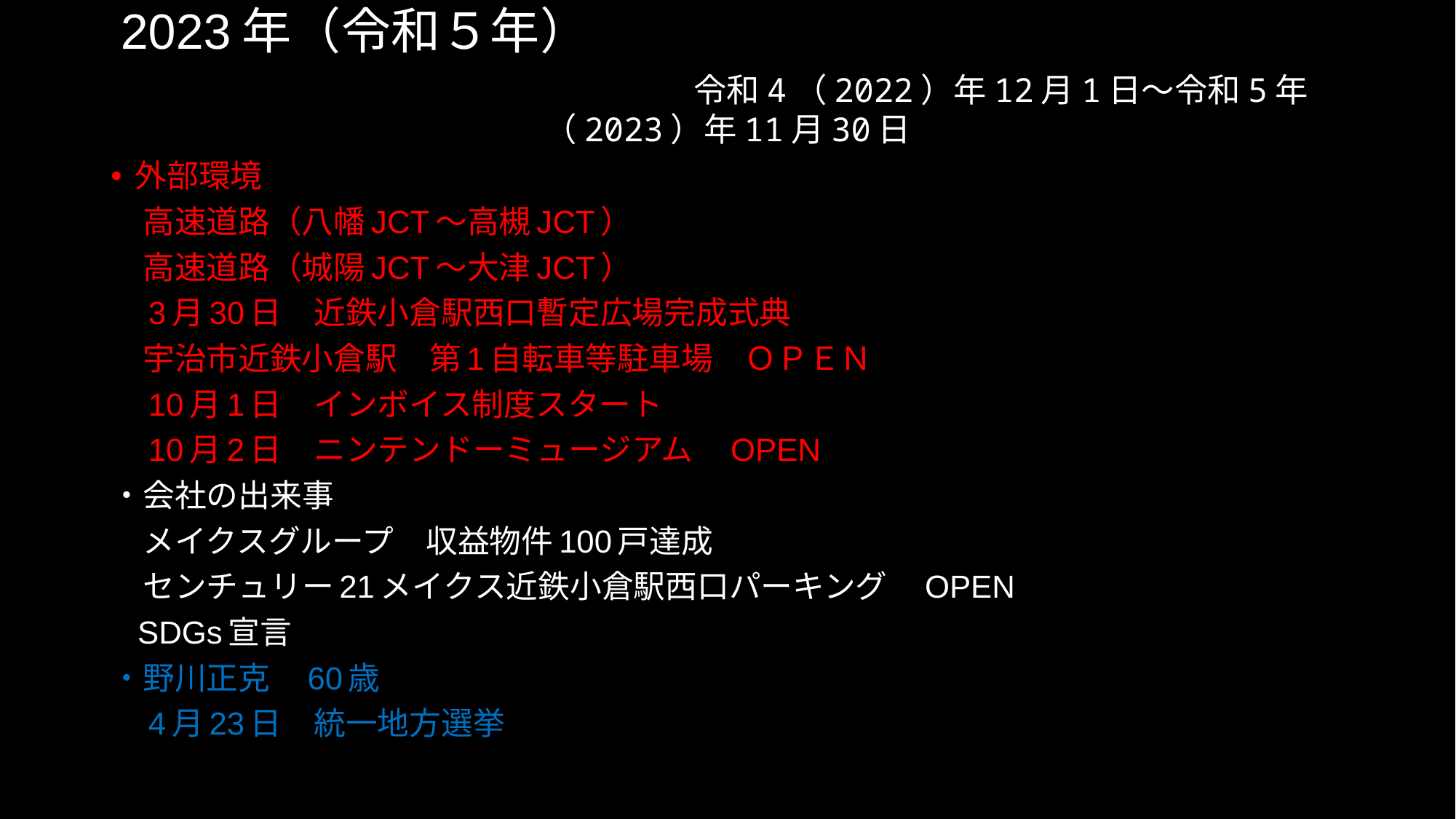

# 2023年（令和５年）　　　　　　　　　　　　　　　　　　　　　　　　　　令和4（2022）年12月1日～令和5年（2023）年11月30日
外部環境
　高速道路（八幡JCT～高槻JCT）
　高速道路（城陽JCT～大津JCT）
　3月30日　近鉄小倉駅西口暫定広場完成式典
　宇治市近鉄小倉駅　第1自転車等駐車場　ＯＰＥＮ
　10月1日　インボイス制度スタート
　10月2日　ニンテンドーミュージアム　OPEN
・会社の出来事
　メイクスグループ　収益物件100戸達成
　センチュリー21メイクス近鉄小倉駅西口パーキング　OPEN
   SDGs宣言
・野川正克　60歳
　4月23日　統一地方選挙